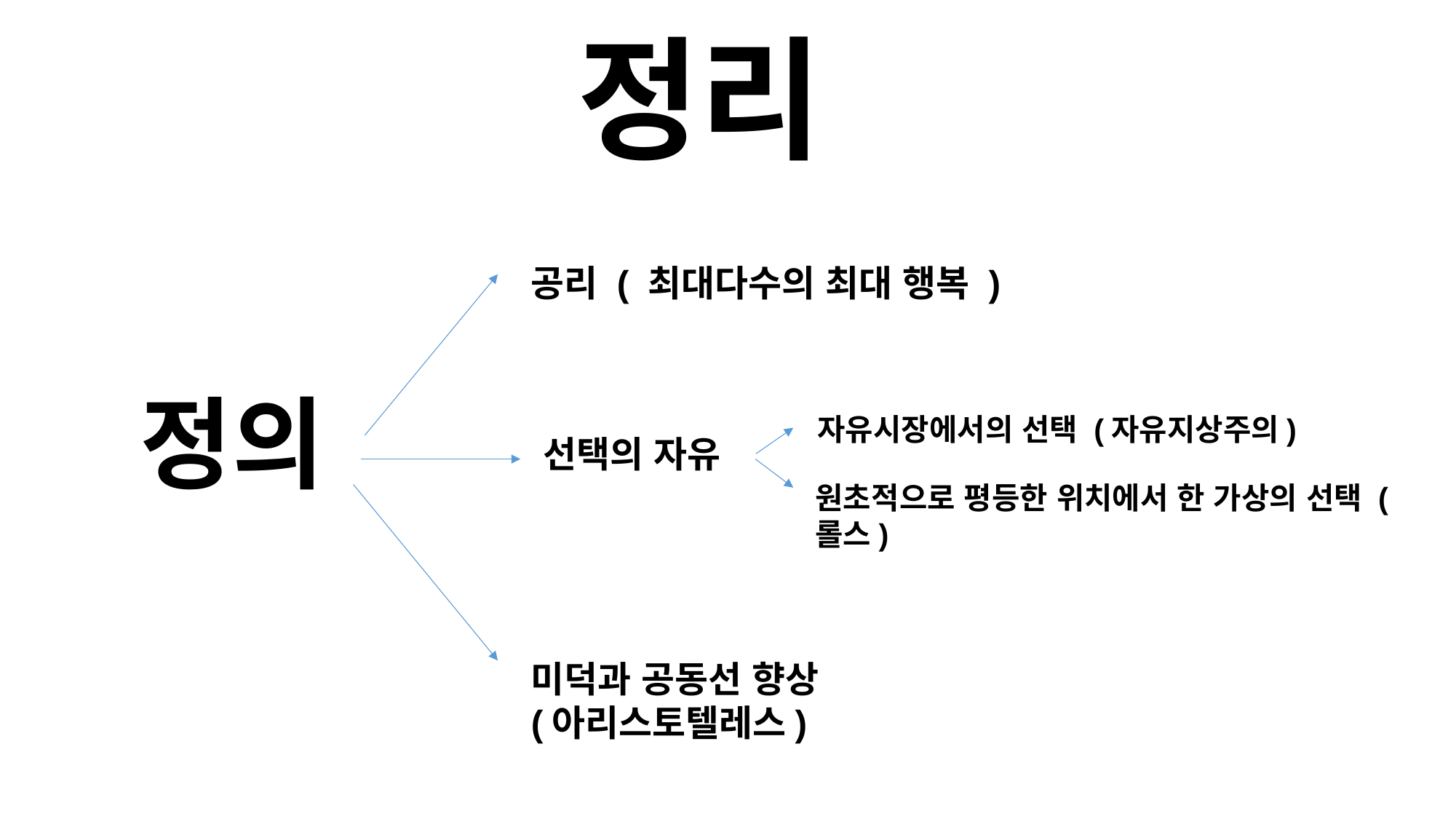

# 정리
공리 ( 최대다수의 최대 행복 )
정의
자유시장에서의 선택 (자유지상주의)
선택의 자유
원초적으로 평등한 위치에서 한 가상의 선택 (롤스)
미덕과 공동선 향상 (아리스토텔레스)